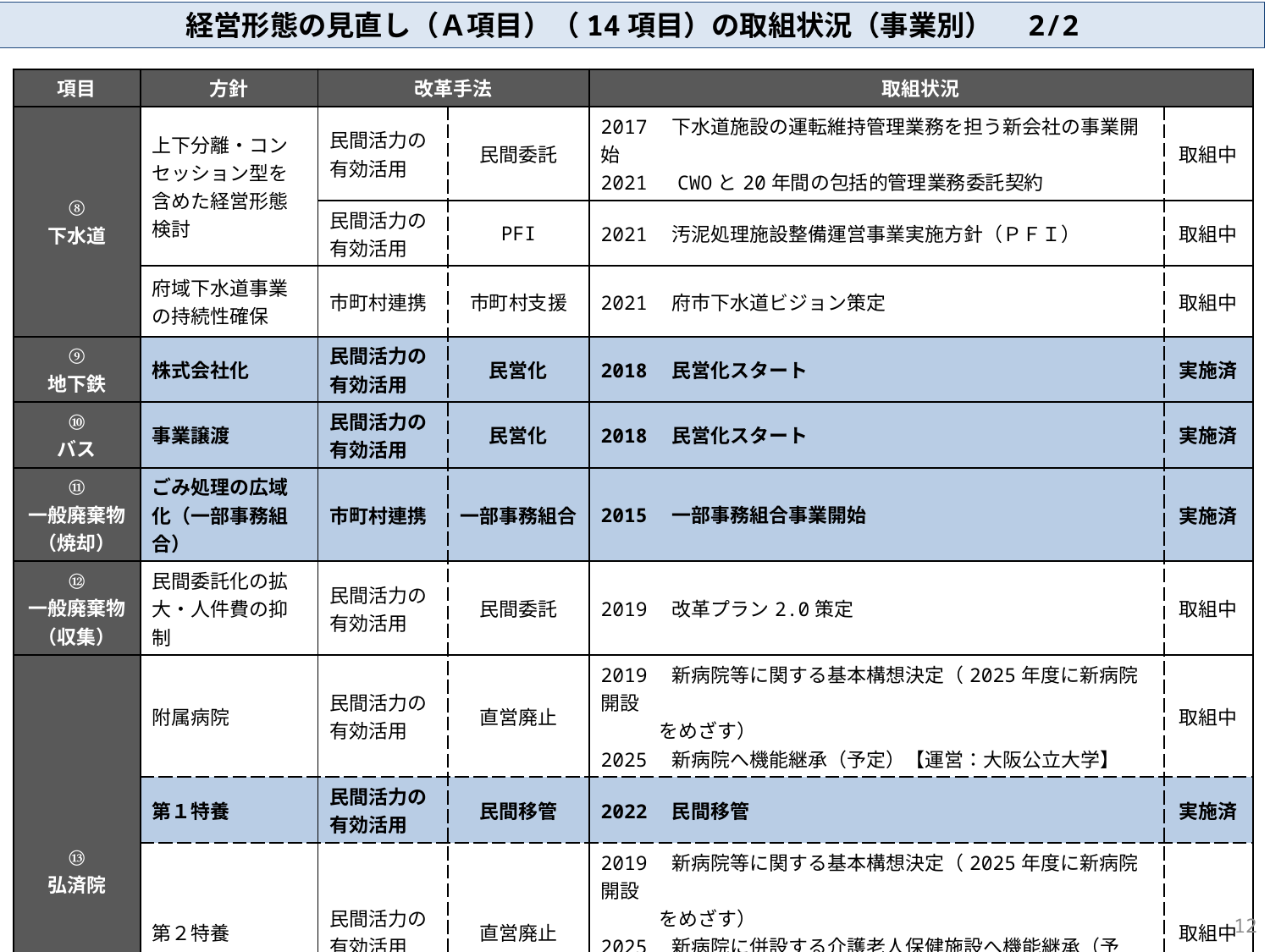

経営形態の見直し（Ａ項目）（14項目）の取組状況（事業別）　2/2
| 項目 | 方針 | 改革手法 |  | 取組状況 |  |
| --- | --- | --- | --- | --- | --- |
| ⑧ 下水道 | 上下分離・コンセッション型を含めた経営形態検討 | 民間活力の有効活用 | 民間委託 | 2017　下水道施設の運転維持管理業務を担う新会社の事業開始 2021　CWOと20年間の包括的管理業務委託契約 | 取組中 |
|  |  | 民間活力の有効活用 | PFI | 2021　汚泥処理施設整備運営事業実施方針（ＰＦＩ） | 取組中 |
|  | 府域下水道事業の持続性確保 | 市町村連携 | 市町村支援 | 2021　府市下水道ビジョン策定 | 取組中 |
| ⑨ 地下鉄 | 株式会社化 | 民間活力の有効活用 | 民営化 | 2018　民営化スタート | 実施済 |
| ⑩ バス | 事業譲渡 | 民間活力の有効活用 | 民営化 | 2018　民営化スタート | 実施済 |
| ⑪ 一般廃棄物（焼却） | ごみ処理の広域化（一部事務組合） | 市町村連携 | 一部事務組合 | 2015　一部事務組合事業開始 | 実施済 |
| ⑫ 一般廃棄物（収集） | 民間委託化の拡大・人件費の抑制 | 民間活力の有効活用 | 民間委託 | 2019　改革プラン2.0策定 | 取組中 |
| ⑬ 弘済院 | 附属病院 | 民間活力の有効活用 | 直営廃止 | 2019　新病院等に関する基本構想決定（2025年度に新病院開設 　　　をめざす） 2025　新病院へ機能継承（予定）【運営：大阪公立大学】 | 取組中 |
|  | 第１特養 | 民間活力の有効活用 | 民間移管 | 2022　民間移管 | 実施済 |
|  | 第２特養 | 民間活力の有効活用 | 直営廃止 | 2019　新病院等に関する基本構想決定（2025年度に新病院開設 　　　をめざす） 2025　新病院に併設する介護老人保健施設へ機能継承（予定） 　 【運営：大阪公立大学】 | 取組中 |
|  | 養護老人ホーム | 民間活力の有効活用 | 直営廃止 | 2014　廃止 | 実施済 |
| ⑭ 市場 | 市本場及び東部市場を指定管理者制度に移行 | 民間活力の有効活用 | 指定管理 | 制度導入について検討中 | 取組中 |
12